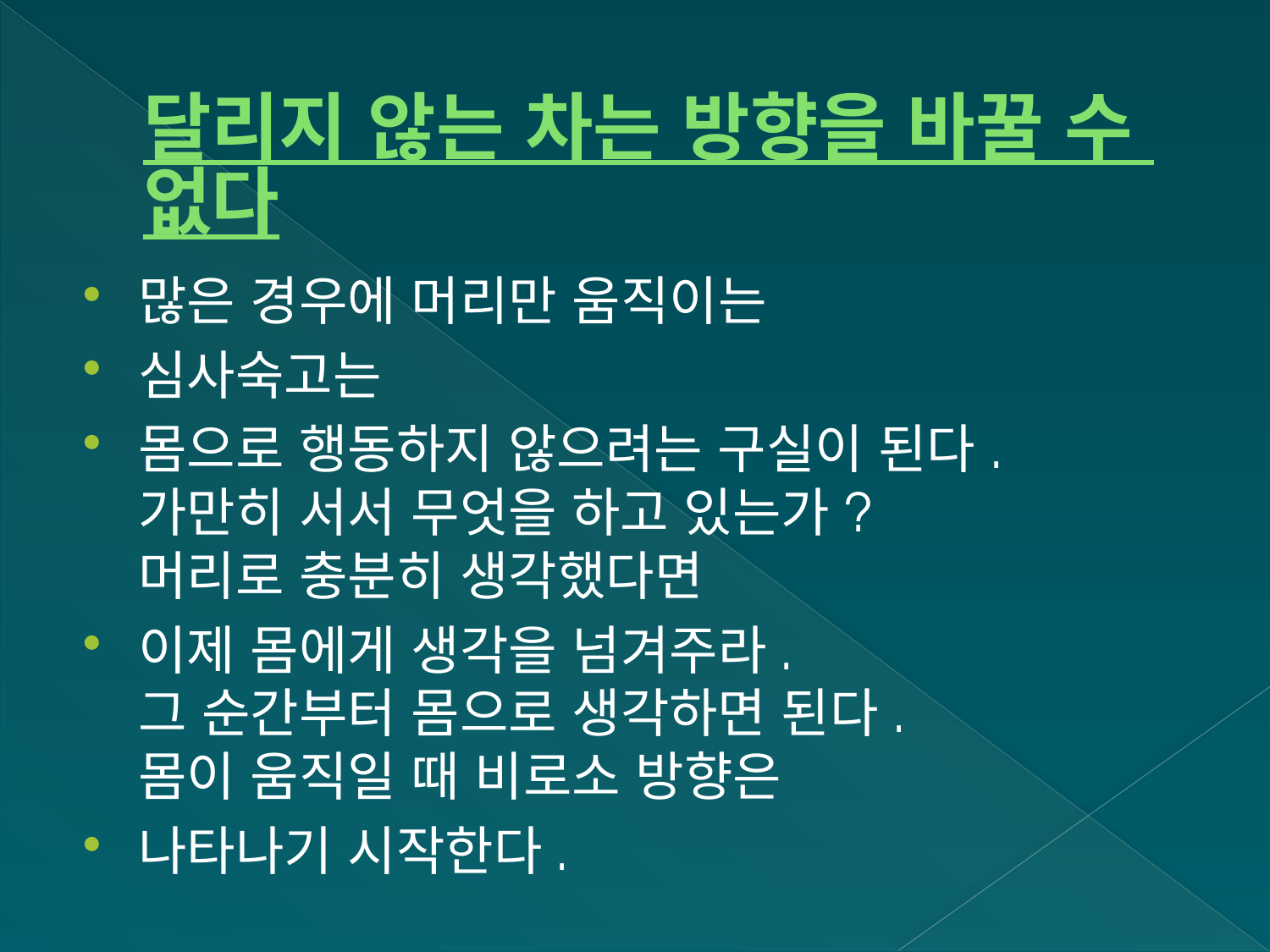

# 달리지 않는 차는 방향을 바꿀 수 없다
많은 경우에 머리만 움직이는
심사숙고는
몸으로 행동하지 않으려는 구실이 된다.
가만히 서서 무엇을 하고 있는가?
머리로 충분히 생각했다면
이제 몸에게 생각을 넘겨주라.
그 순간부터 몸으로 생각하면 된다.
몸이 움직일 때 비로소 방향은
나타나기 시작한다.